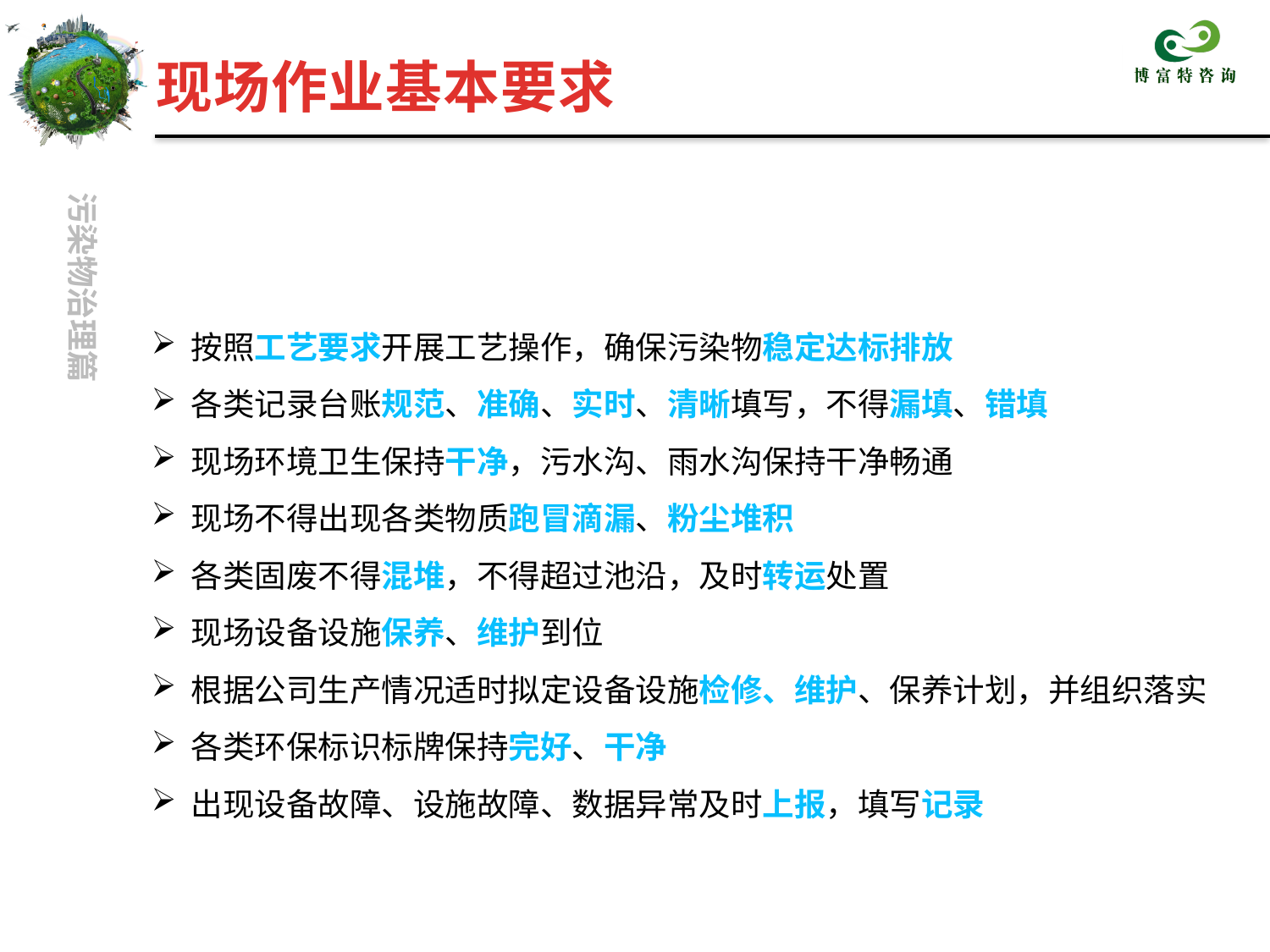

现场作业基本要求
按照工艺要求开展工艺操作，确保污染物稳定达标排放
各类记录台账规范、准确、实时、清晰填写，不得漏填、错填
现场环境卫生保持干净，污水沟、雨水沟保持干净畅通
现场不得出现各类物质跑冒滴漏、粉尘堆积
各类固废不得混堆，不得超过池沿，及时转运处置
现场设备设施保养、维护到位
根据公司生产情况适时拟定设备设施检修、维护、保养计划，并组织落实
各类环保标识标牌保持完好、干净
出现设备故障、设施故障、数据异常及时上报，填写记录